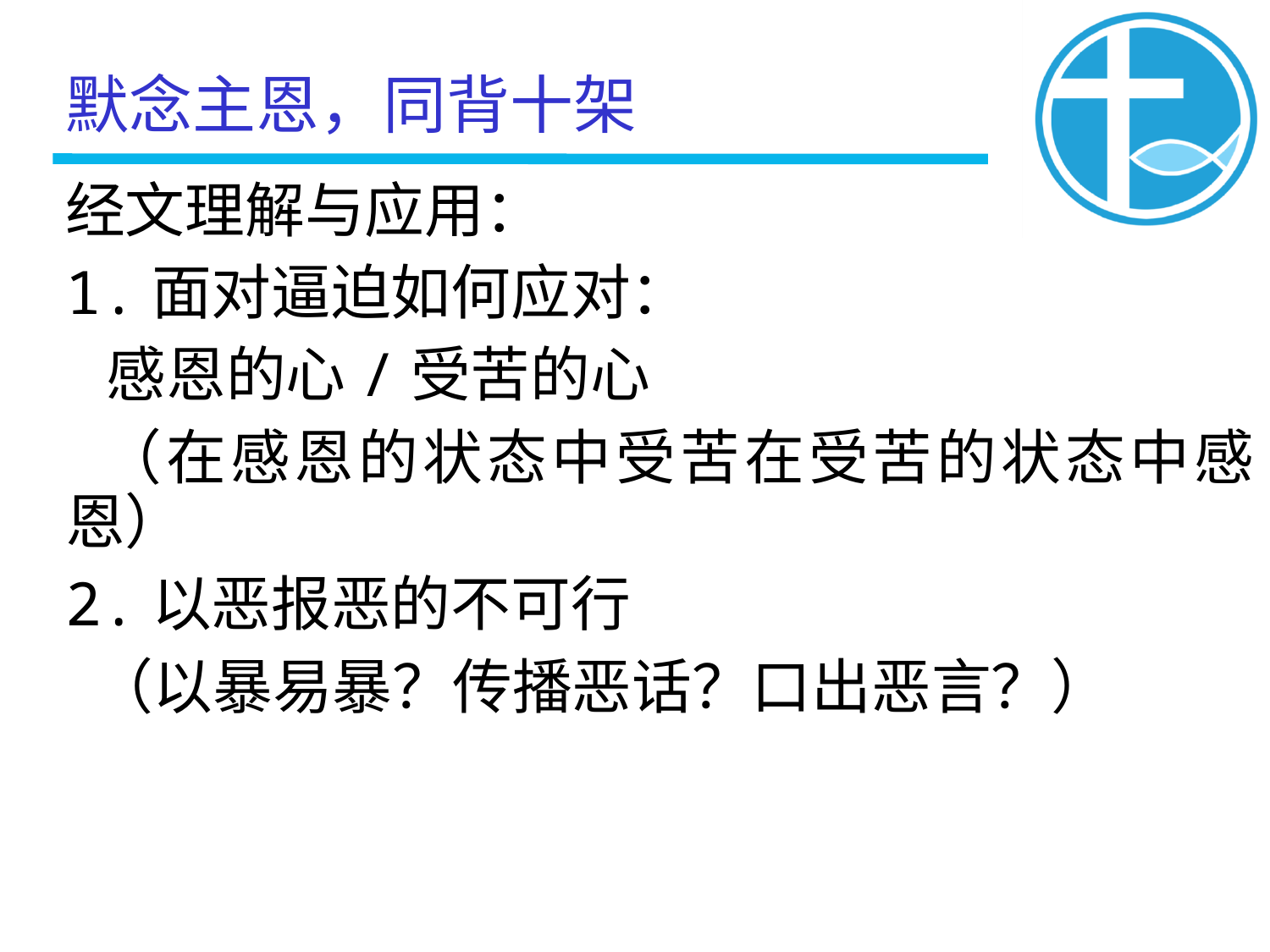

默念主恩，同背十架
经文理解与应用：
1.面对逼迫如何应对：
  感恩的心/受苦的心
 （在感恩的状态中受苦在受苦的状态中感恩）
2.以恶报恶的不可行
 （以暴易暴？传播恶话？口出恶言？）